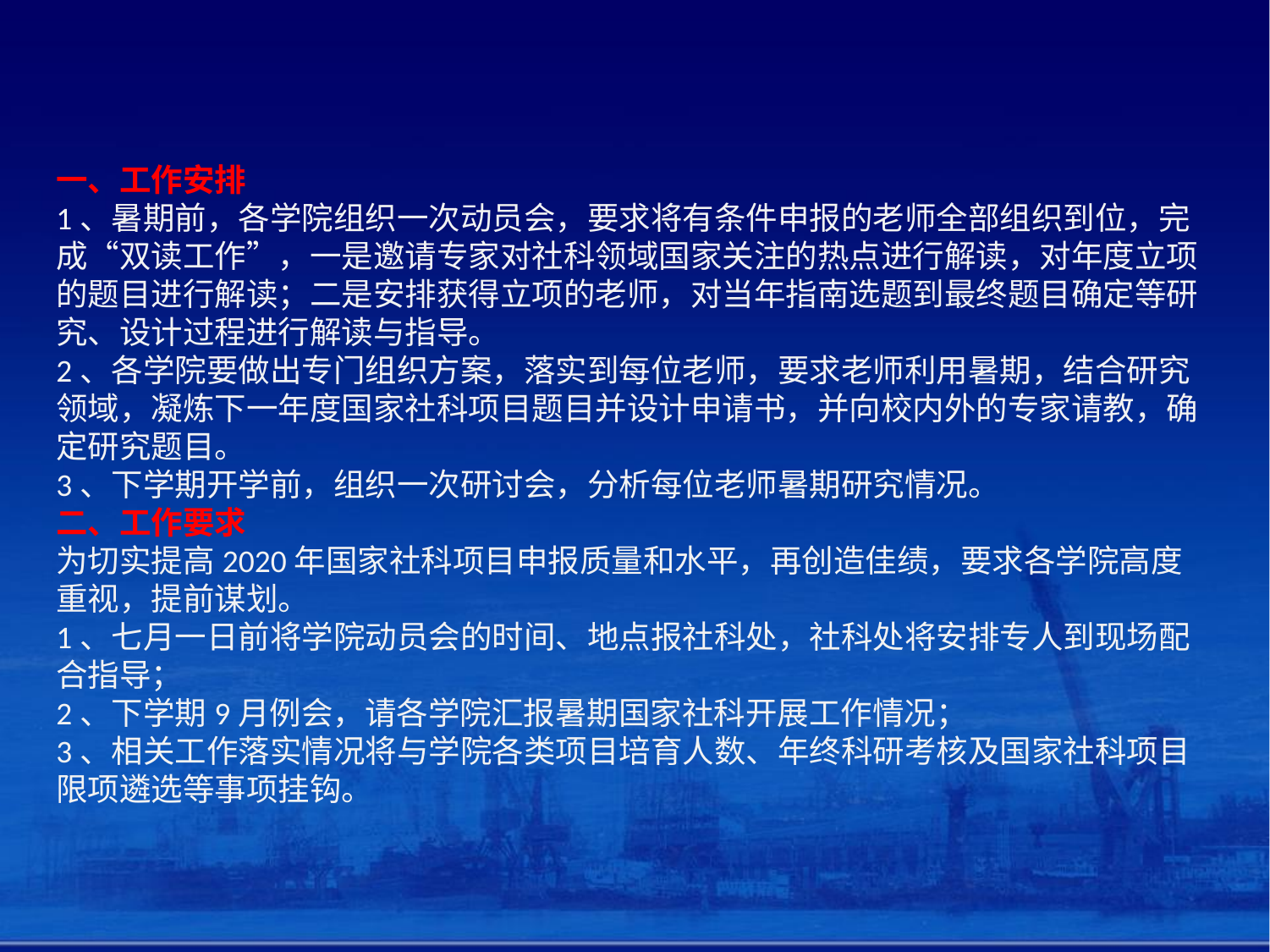

一、工作安排
1、暑期前，各学院组织一次动员会，要求将有条件申报的老师全部组织到位，完成“双读工作”，一是邀请专家对社科领域国家关注的热点进行解读，对年度立项的题目进行解读；二是安排获得立项的老师，对当年指南选题到最终题目确定等研究、设计过程进行解读与指导。
2、各学院要做出专门组织方案，落实到每位老师，要求老师利用暑期，结合研究领域，凝炼下一年度国家社科项目题目并设计申请书，并向校内外的专家请教，确定研究题目。
3、下学期开学前，组织一次研讨会，分析每位老师暑期研究情况。
二、工作要求
为切实提高2020年国家社科项目申报质量和水平，再创造佳绩，要求各学院高度重视，提前谋划。
1、七月一日前将学院动员会的时间、地点报社科处，社科处将安排专人到现场配合指导；
2、下学期9月例会，请各学院汇报暑期国家社科开展工作情况；
3、相关工作落实情况将与学院各类项目培育人数、年终科研考核及国家社科项目限项遴选等事项挂钩。